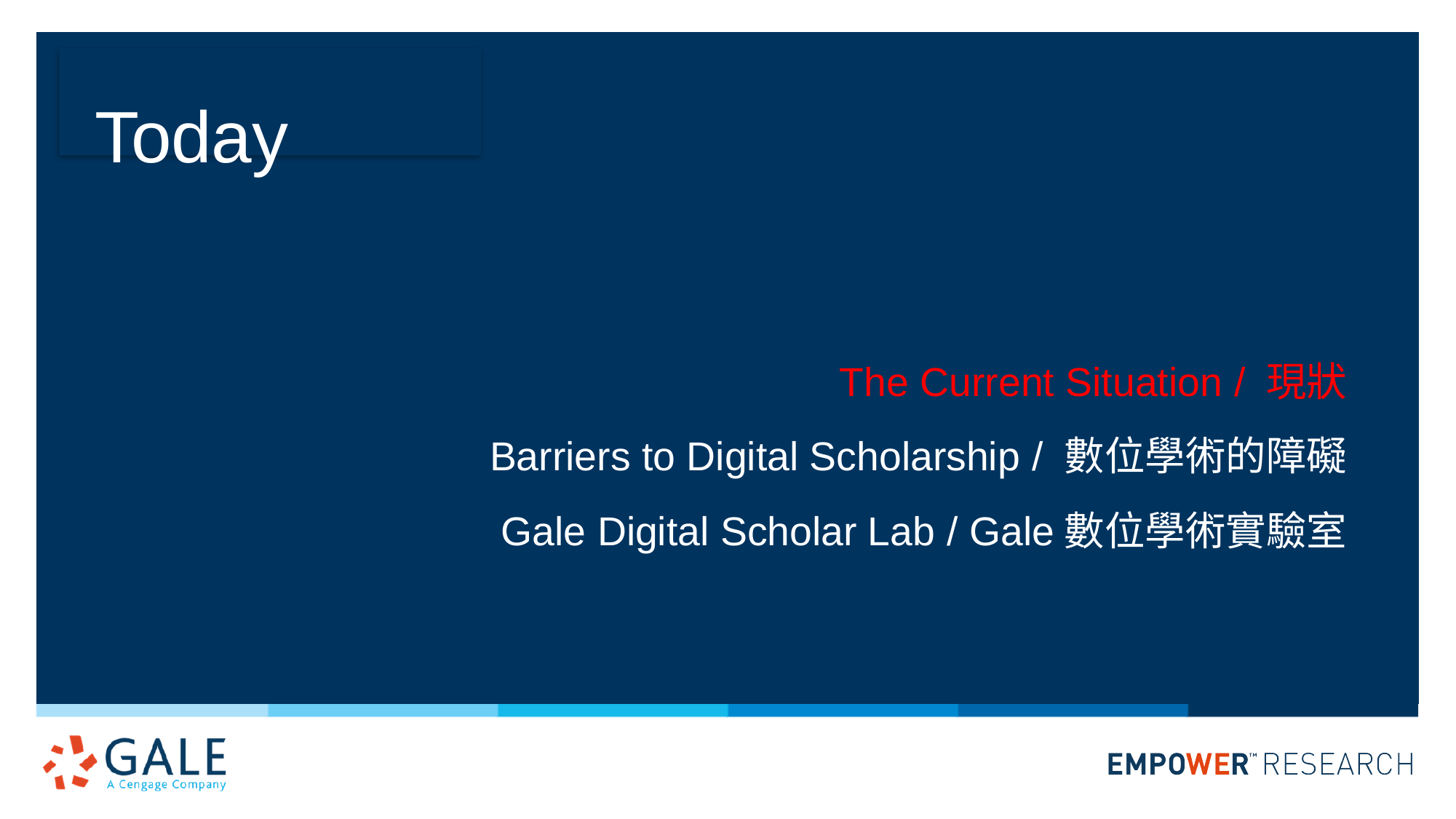

Today
The Current Situation / 現狀
Barriers to Digital Scholarship / 數位學術的障礙
Gale Digital Scholar Lab / Gale數位學術實驗室